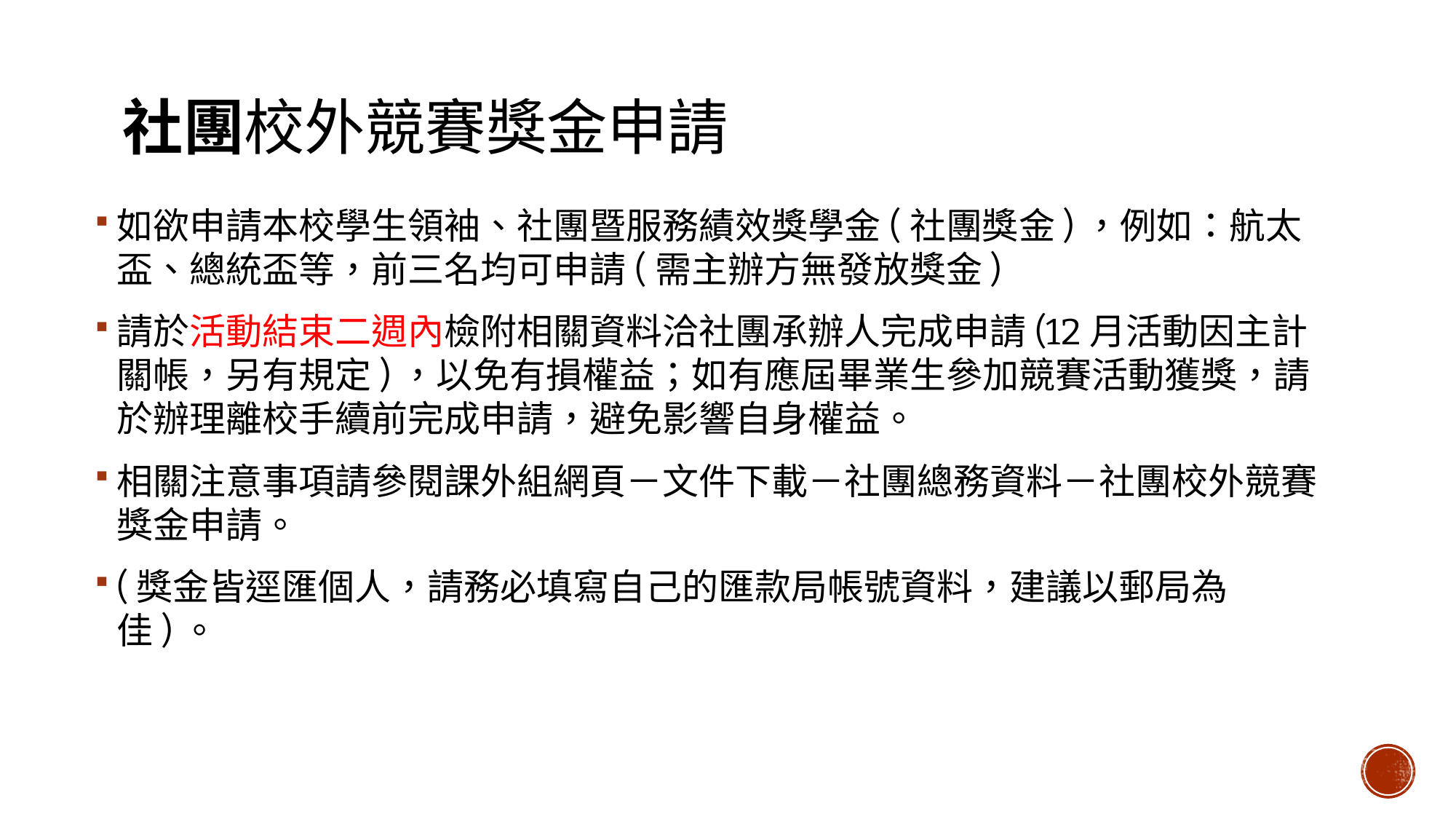

# 社團校外競賽獎金申請
如欲申請本校學生領袖、社團暨服務績效獎學金(社團獎金)，例如：航太盃、總統盃等，前三名均可申請(需主辦方無發放獎金)
請於活動結束二週內檢附相關資料洽社團承辦人完成申請(12月活動因主計關帳，另有規定)，以免有損權益；如有應屆畢業生參加競賽活動獲獎，請於辦理離校手續前完成申請，避免影響自身權益。
相關注意事項請參閱課外組網頁－文件下載－社團總務資料－社團校外競賽獎金申請。
(獎金皆逕匯個人，請務必填寫自己的匯款局帳號資料，建議以郵局為佳)。